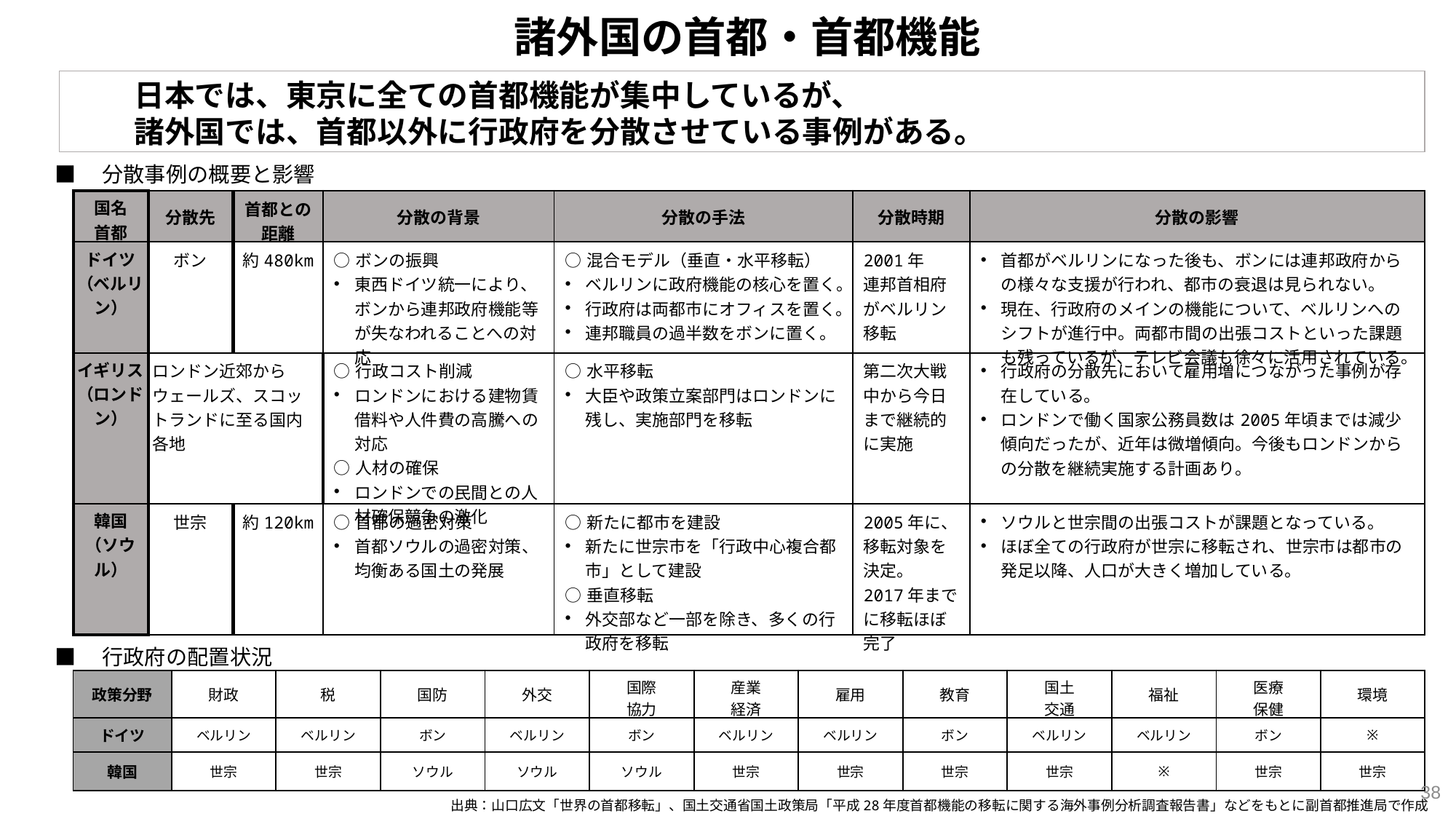

諸外国の首都・首都機能

日本では、東京に全ての首都機能が集中しているが、
諸外国では、首都以外に行政府を分散させている事例がある。
■　分散事例の概要と影響
| 国名 首都 | 分散先 | 首都との 距離 | 分散の背景 | 分散の手法 | 分散時期 | 分散の影響 |
| --- | --- | --- | --- | --- | --- | --- |
| ドイツ （ベルリン） | ボン | 約480km | ○ボンの振興 東西ドイツ統一により、ボンから連邦政府機能等が失なわれることへの対応 | ○混合モデル（垂直・水平移転） ベルリンに政府機能の核心を置く。 行政府は両都市にオフィスを置く。 連邦職員の過半数をボンに置く。 | 2001年 連邦首相府がベルリン移転 | 首都がベルリンになった後も、ボンには連邦政府からの様々な支援が行われ、都市の衰退は見られない。 現在、行政府のメインの機能について、ベルリンへのシフトが進行中。両都市間の出張コストといった課題も残っているが、テレビ会議も徐々に活用されている。 |
| イギリス （ロンドン） | ロンドン近郊からウェールズ、スコットランドに至る国内各地 |  | ○行政コスト削減 ロンドンにおける建物賃借料や人件費の高騰への対応 ○人材の確保 ロンドンでの民間との人材確保競争の激化 | ○水平移転 大臣や政策立案部門はロンドンに残し、実施部門を移転 | 第二次大戦中から今日まで継続的に実施 | 行政府の分散先において雇用増につながった事例が存在している。 ロンドンで働く国家公務員数は2005年頃までは減少傾向だったが、近年は微増傾向。今後もロンドンからの分散を継続実施する計画あり。 |
| 韓国 （ソウル） | 世宗 | 約120km | ○首都の過密対策 首都ソウルの過密対策、均衡ある国土の発展 | ○新たに都市を建設 新たに世宗市を「行政中心複合都市」として建設 ○垂直移転 外交部など一部を除き、多くの行政府を移転 | 2005年に、移転対象を決定。 2017年までに移転ほぼ完了 | ソウルと世宗間の出張コストが課題となっている。 ほぼ全ての行政府が世宗に移転され、世宗市は都市の発足以降、人口が大きく増加している。 |
■　行政府の配置状況
| 政策分野 | 財政 | 税 | 国防 | 外交 | 国際 協力 | 産業 経済 | 雇用 | 教育 | 国土 交通 | 福祉 | 医療 保健 | 環境 |
| --- | --- | --- | --- | --- | --- | --- | --- | --- | --- | --- | --- | --- |
| ドイツ | ベルリン | ベルリン | ボン | ベルリン | ボン | ベルリン | ベルリン | ボン | ベルリン | ベルリン | ボン | ※ |
| 韓国 | 世宗 | 世宗 | ソウル | ソウル | ソウル | 世宗 | 世宗 | 世宗 | 世宗 | ※ | 世宗 | 世宗 |
38
出典：山口広文「世界の首都移転」、国土交通省国土政策局「平成28年度首都機能の移転に関する海外事例分析調査報告書」などをもとに副首都推進局で作成